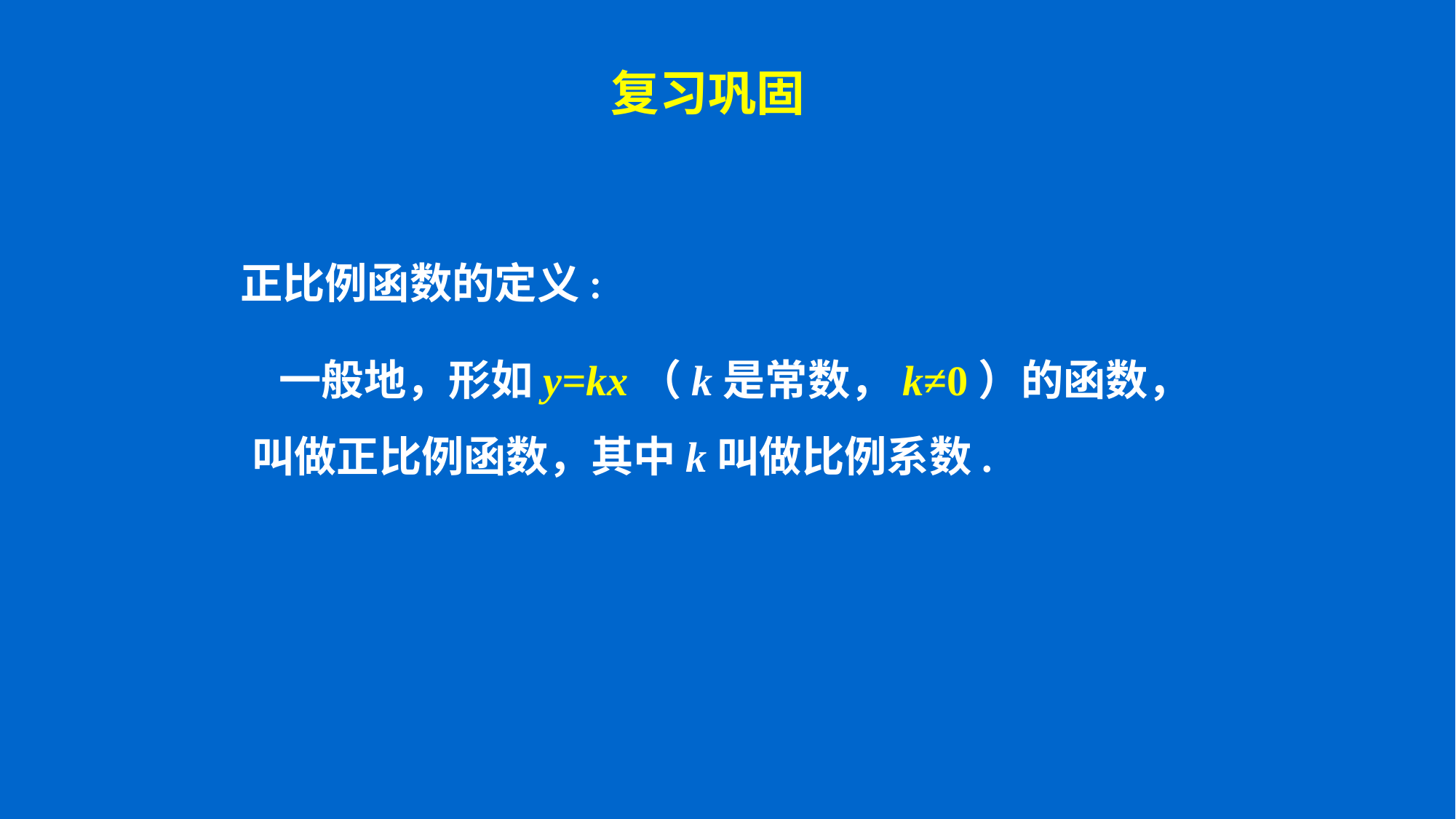

# 复习巩固
  正比例函数的定义:
      一般地，形如y=kx（k是常数，k≠0）的函数，叫做正比例函数，其中k叫做比例系数.